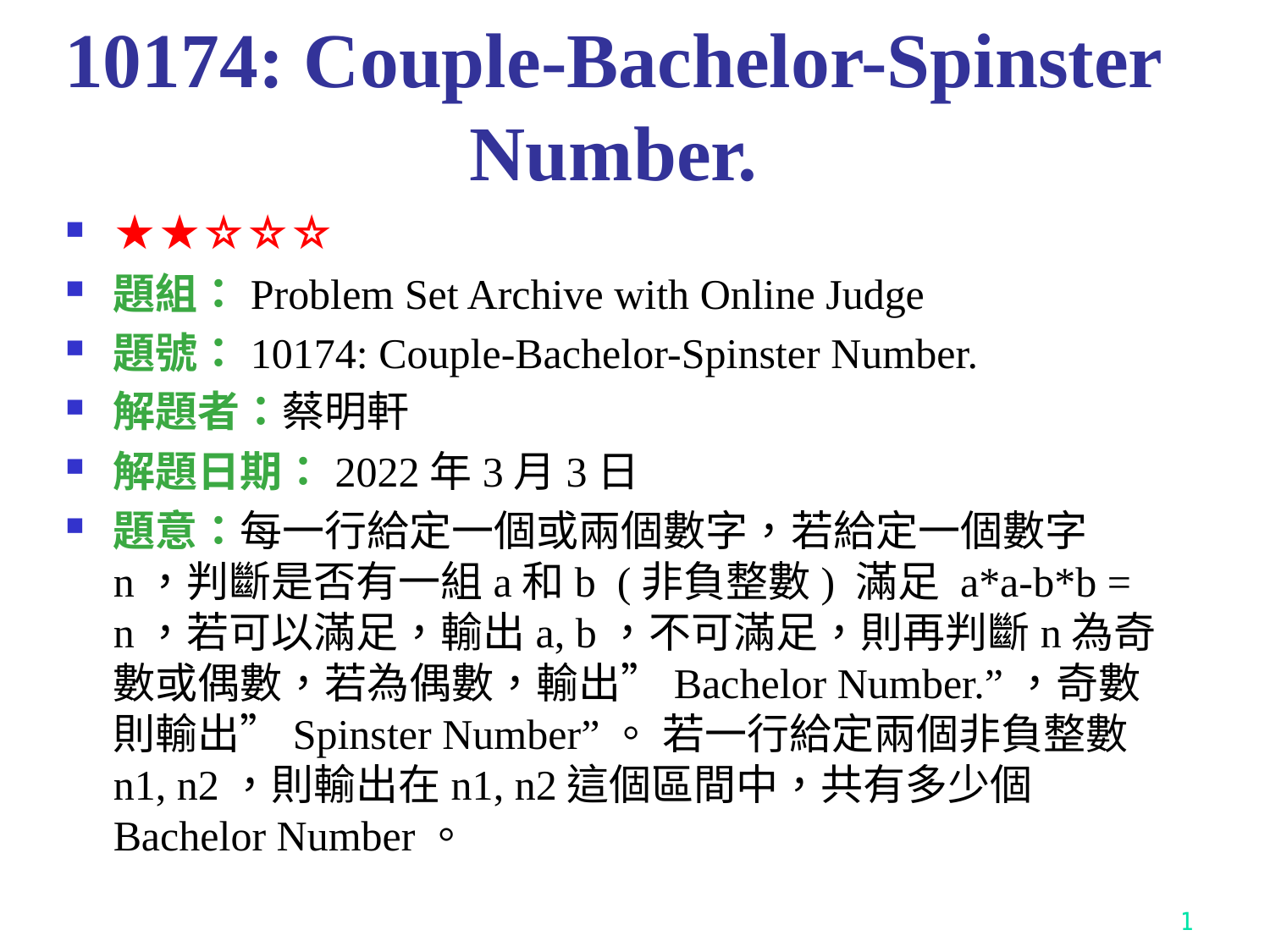

# 10174: Couple-Bachelor-Spinster Number.
★★☆☆☆
題組：Problem Set Archive with Online Judge
題號：10174: Couple-Bachelor-Spinster Number.
解題者：蔡明軒
解題日期：2022年3月3日
題意：每一行給定一個或兩個數字，若給定一個數字n，判斷是否有一組a和b  (非負整數) 滿足 a*a-b*b = n，若可以滿足，輸出a, b，不可滿足，則再判斷n為奇數或偶數，若為偶數，輸出”Bachelor Number.”，奇數則輸出”Spinster Number”。 若一行給定兩個非負整數 n1, n2，則輸出在n1, n2這個區間中，共有多少個Bachelor Number。
1